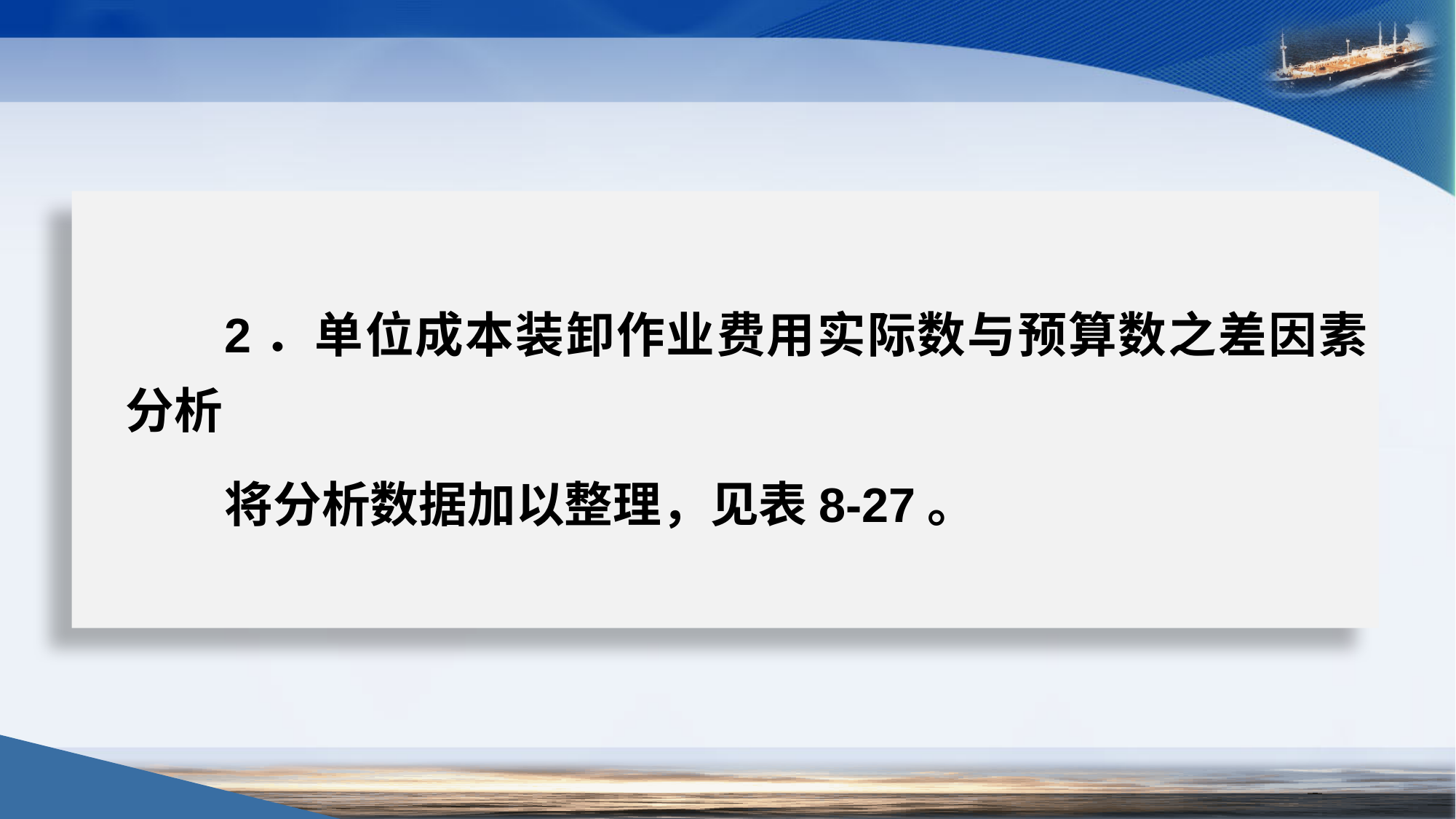

2．单位成本装卸作业费用实际数与预算数之差因素分析
将分析数据加以整理，见表8-27。